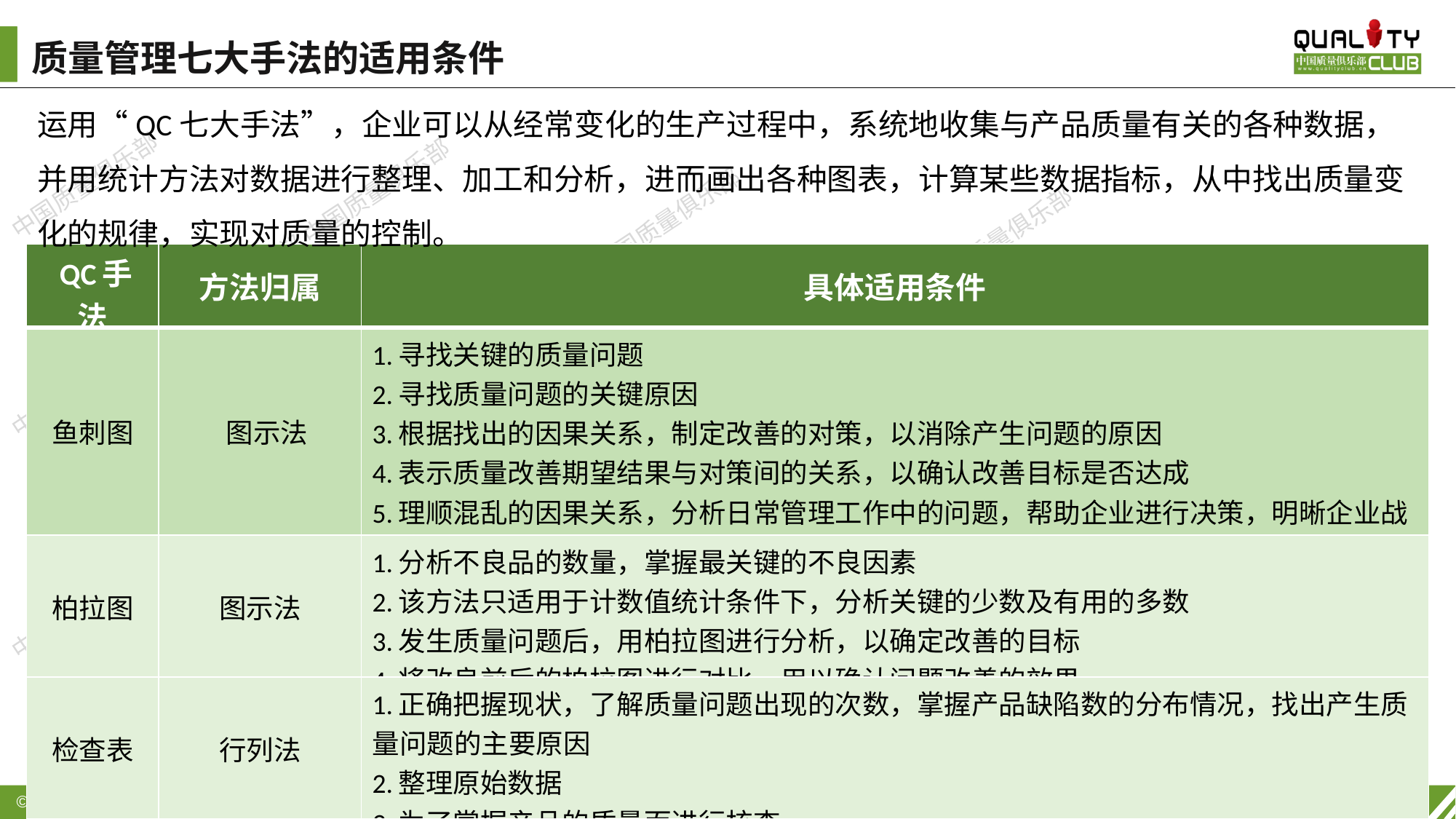

质量管理七大手法的适用条件
运用“QC七大手法”，企业可以从经常变化的生产过程中，系统地收集与产品质量有关的各种数据，并用统计方法对数据进行整理、加工和分析，进而画出各种图表，计算某些数据指标，从中找出质量变化的规律，实现对质量的控制。
| QC手法 | 方法归属 | 具体适用条件 |
| --- | --- | --- |
| 鱼刺图 | 图示法 | 1.寻找关键的质量问题 2.寻找质量问题的关键原因 3.根据找出的因果关系，制定改善的对策，以消除产生问题的原因 4.表示质量改善期望结果与对策间的关系，以确认改善目标是否达成 5.理顺混乱的因果关系，分析日常管理工作中的问题，帮助企业进行决策，明晰企业战略目标的重点等 |
| 柏拉图 | 图示法 | 1.分析不良品的数量，掌握最关键的不良因素 2.该方法只适用于计数值统计条件下，分析关键的少数及有用的多数 3.发生质量问题后，用柏拉图进行分析，以确定改善的目标 4.将改良前后的柏拉图进行对比，用以确认问题改善的效果 |
| 检查表 | 行列法 | 1.正确把握现状，了解质量问题出现的次数，掌握产品缺陷数的分布情况，找出产生质量问题的主要原因 2.整理原始数据 3.为了掌握产品的质量而进行核查 |